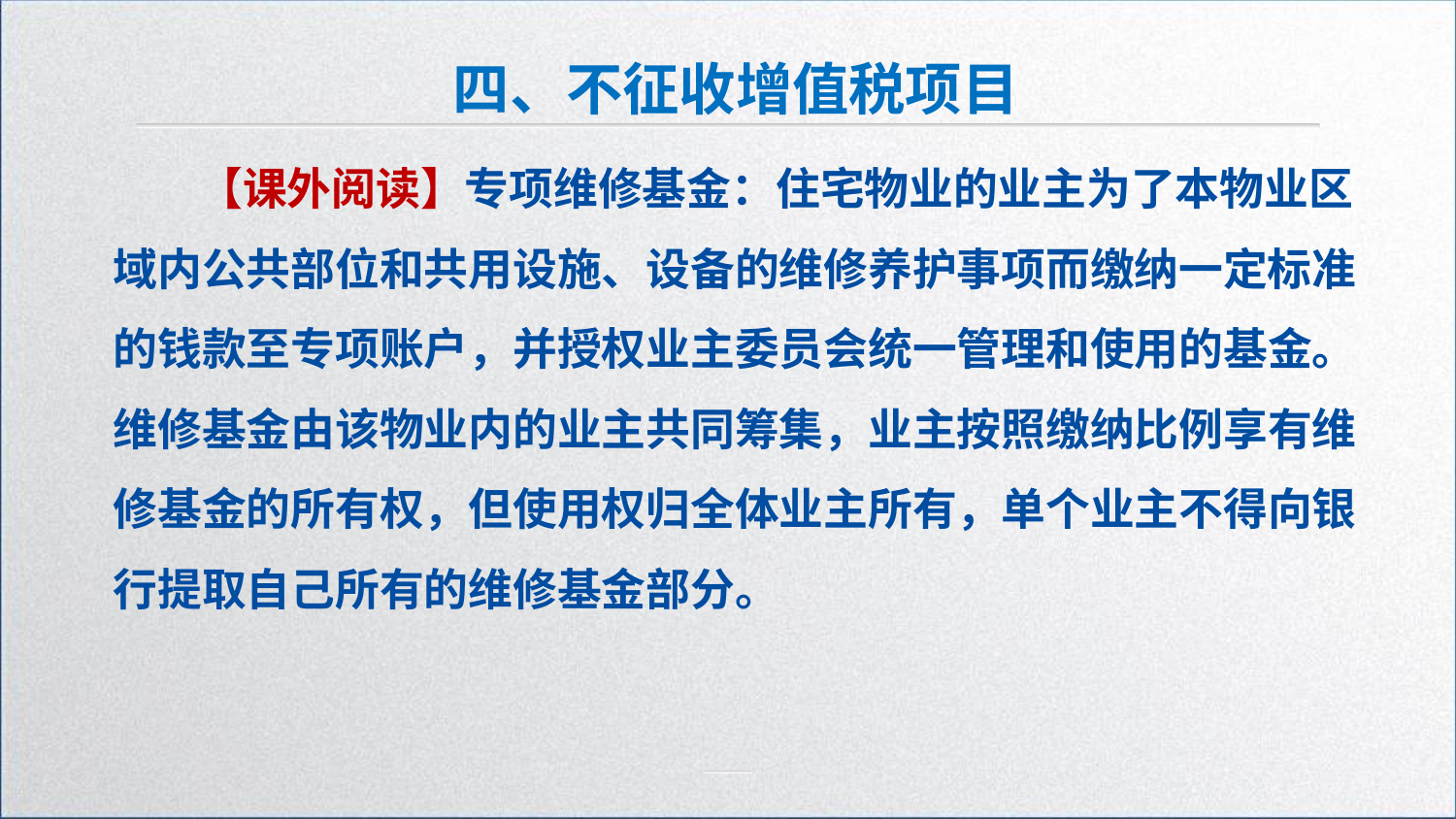

四、不征收增值税项目
【课外阅读】专项维修基金：住宅物业的业主为了本物业区域内公共部位和共用设施、设备的维修养护事项而缴纳一定标准的钱款至专项账户，并授权业主委员会统一管理和使用的基金。维修基金由该物业内的业主共同筹集，业主按照缴纳比例享有维修基金的所有权，但使用权归全体业主所有，单个业主不得向银行提取自己所有的维修基金部分。